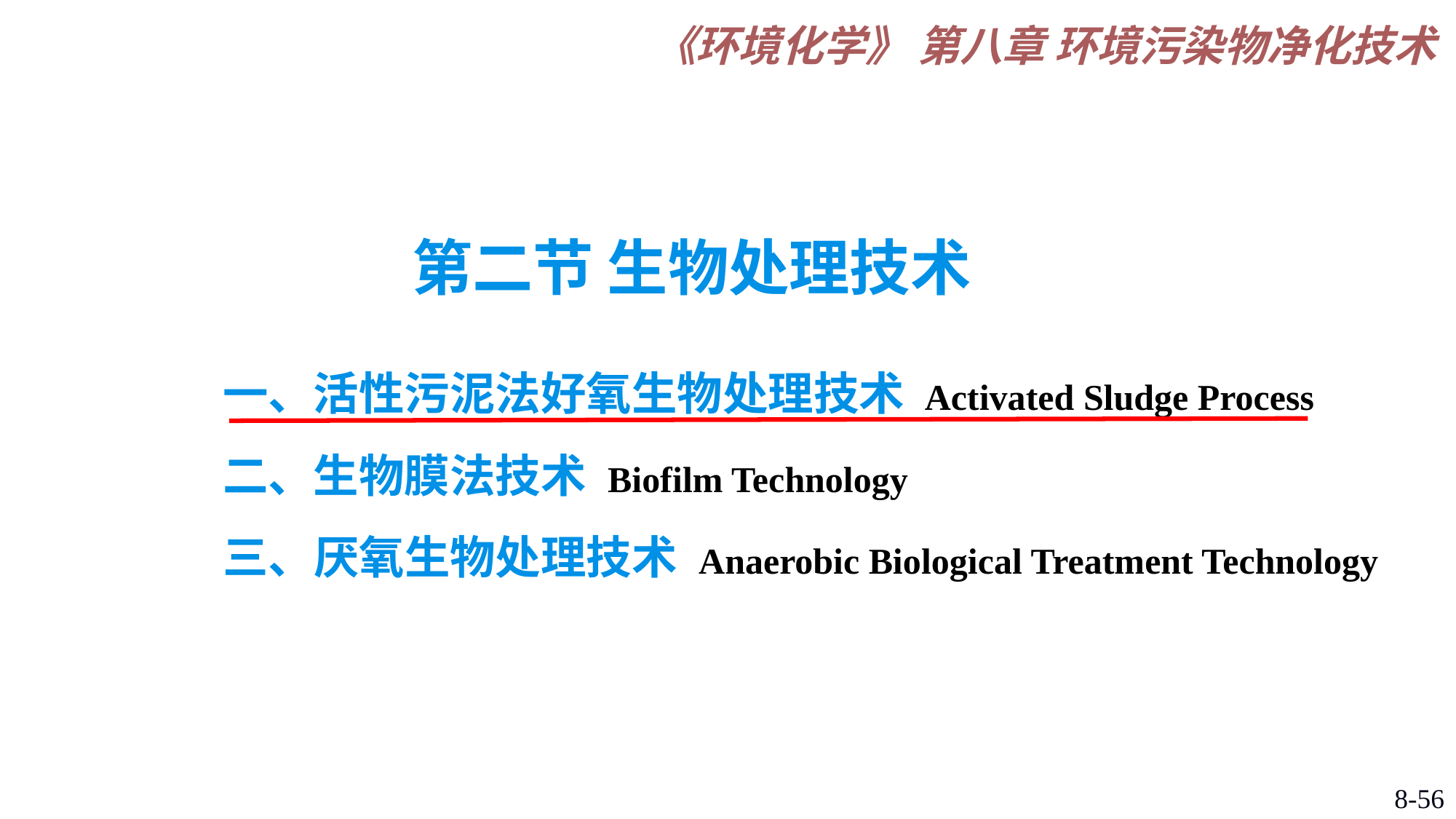

第二节 生物处理技术
一、活性污泥法好氧生物处理技术 Activated Sludge Process
二、生物膜法技术 Biofilm Technology
三、厌氧生物处理技术 Anaerobic Biological Treatment Technology

8-56